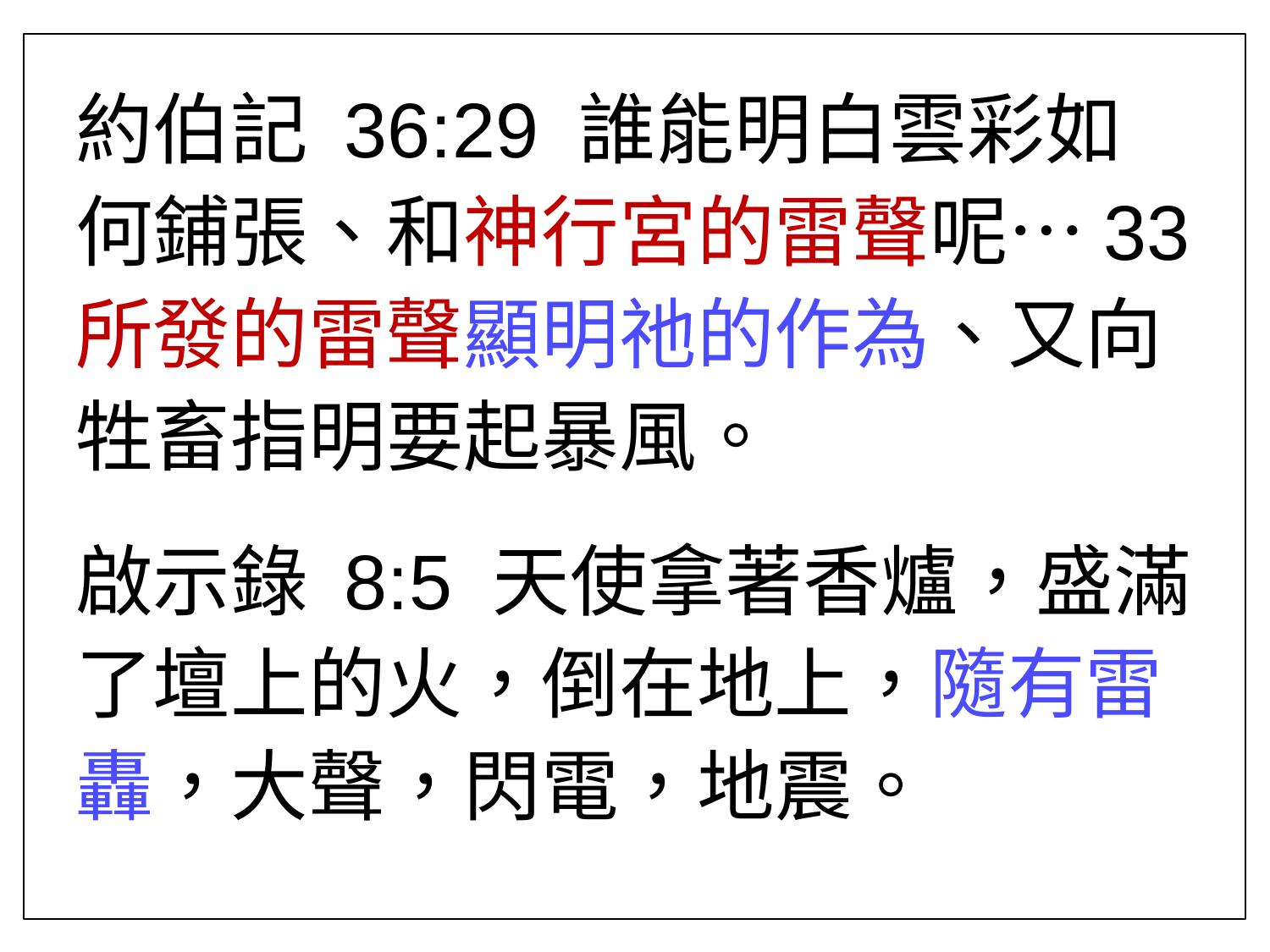

約伯記 36:29 誰能明白雲彩如何鋪張、和神行宮的雷聲呢…33 所發的雷聲顯明祂的作為、又向牲畜指明要起暴風。
啟示錄 8:5 天使拿著香爐，盛滿了壇上的火，倒在地上，隨有雷轟，大聲，閃電，地震。